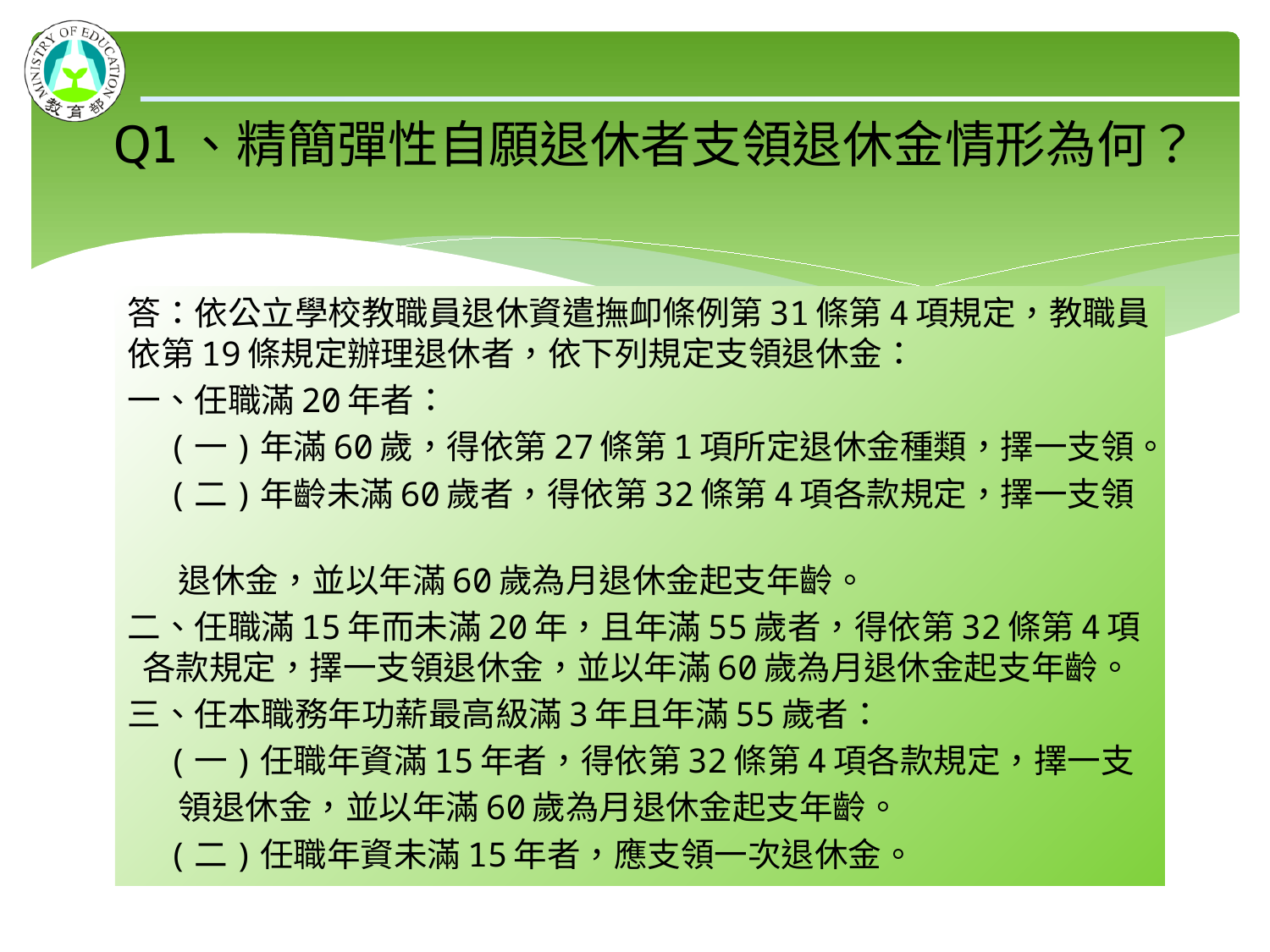

# Q1、精簡彈性自願退休者支領退休金情形為何？
答：依公立學校教職員退休資遣撫卹條例第31條第4項規定，教職員依第19條規定辦理退休者，依下列規定支領退休金：
一、任職滿20年者：
  (一)年滿60歲，得依第27條第1項所定退休金種類，擇一支領。
  (二)年齡未滿60歲者，得依第32條第4項各款規定，擇一支領
      退休金，並以年滿60歲為月退休金起支年齡。
二、任職滿15年而未滿20年，且年滿55歲者，得依第32條第4項    各款規定，擇一支領退休金，並以年滿60歲為月退休金起支年齡。
三、任本職務年功薪最高級滿3年且年滿55歲者：
  (一)任職年資滿15年者，得依第32條第4項各款規定，擇一支
      領退休金，並以年滿60歲為月退休金起支年齡。
  (二)任職年資未滿15年者，應支領一次退休金。